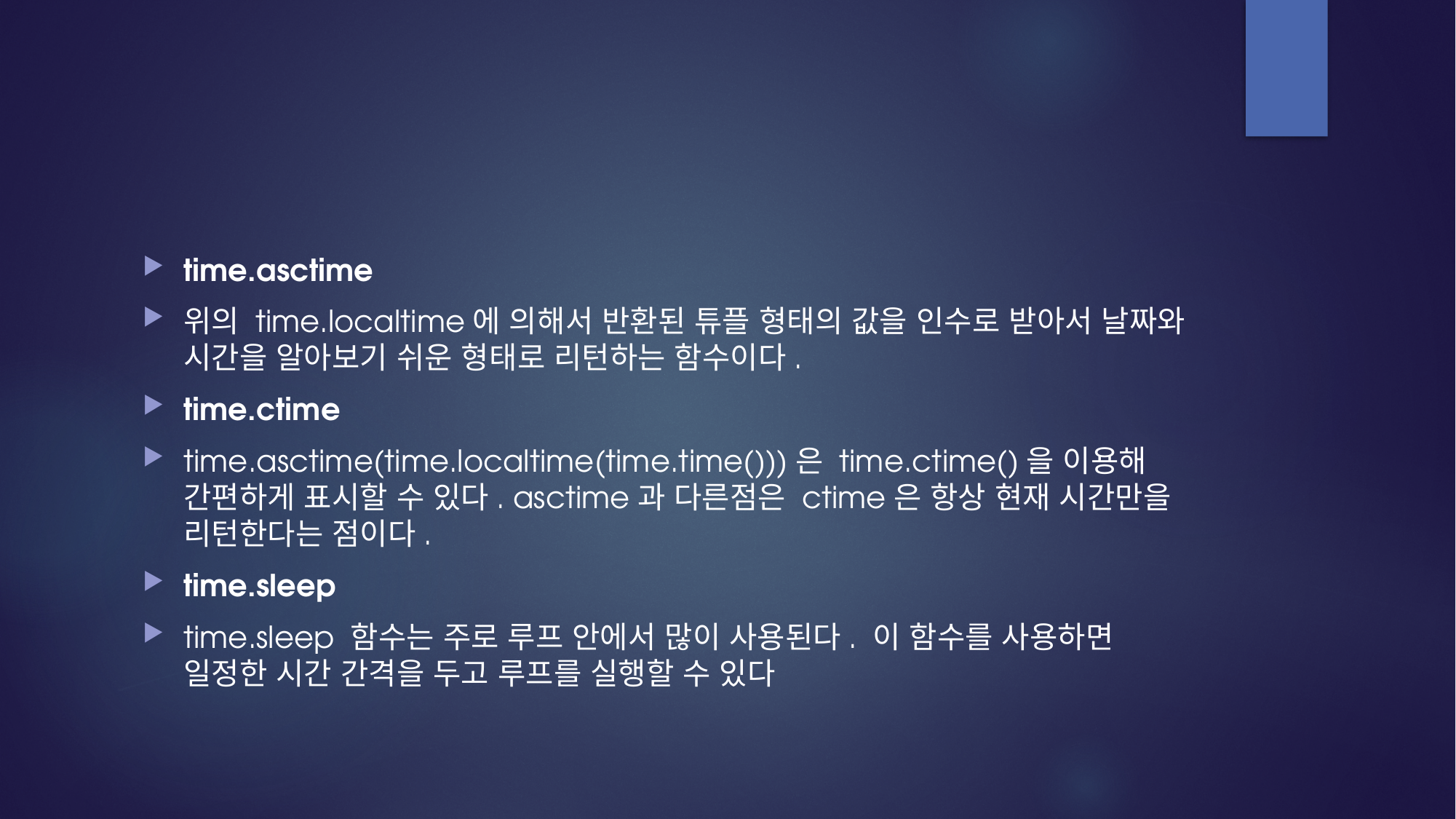

#
time.asctime
위의 time.localtime에 의해서 반환된 튜플 형태의 값을 인수로 받아서 날짜와 시간을 알아보기 쉬운 형태로 리턴하는 함수이다.
time.ctime
time.asctime(time.localtime(time.time()))은 time.ctime()을 이용해 간편하게 표시할 수 있다. asctime과 다른점은 ctime은 항상 현재 시간만을 리턴한다는 점이다.
time.sleep
time.sleep 함수는 주로 루프 안에서 많이 사용된다. 이 함수를 사용하면 일정한 시간 간격을 두고 루프를 실행할 수 있다